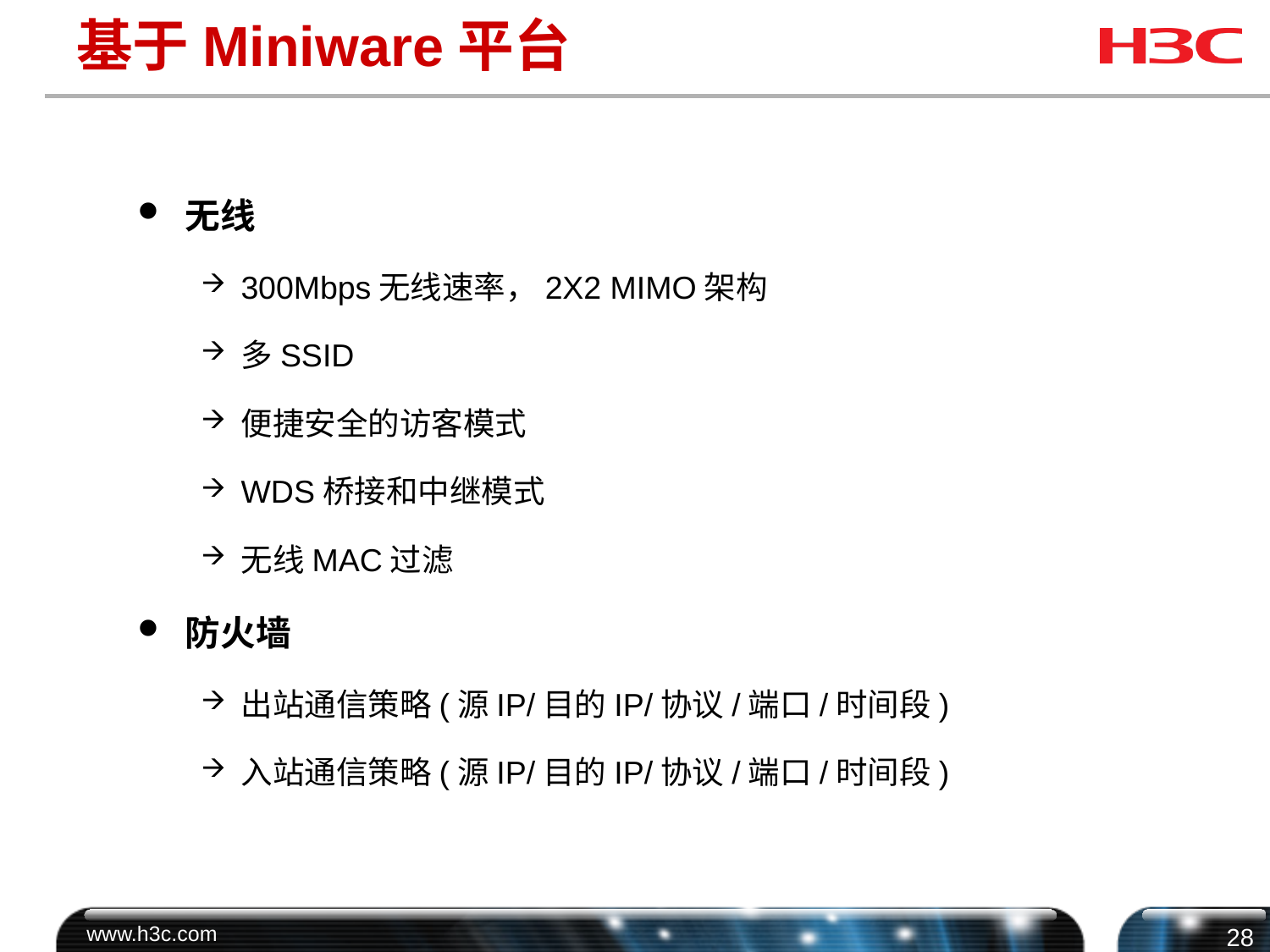

# 基于Miniware平台
无线
300Mbps无线速率，2X2 MIMO架构
多SSID
便捷安全的访客模式
WDS桥接和中继模式
无线MAC过滤
防火墙
出站通信策略(源IP/目的IP/协议/端口/时间段)
入站通信策略(源IP/目的IP/协议/端口/时间段)